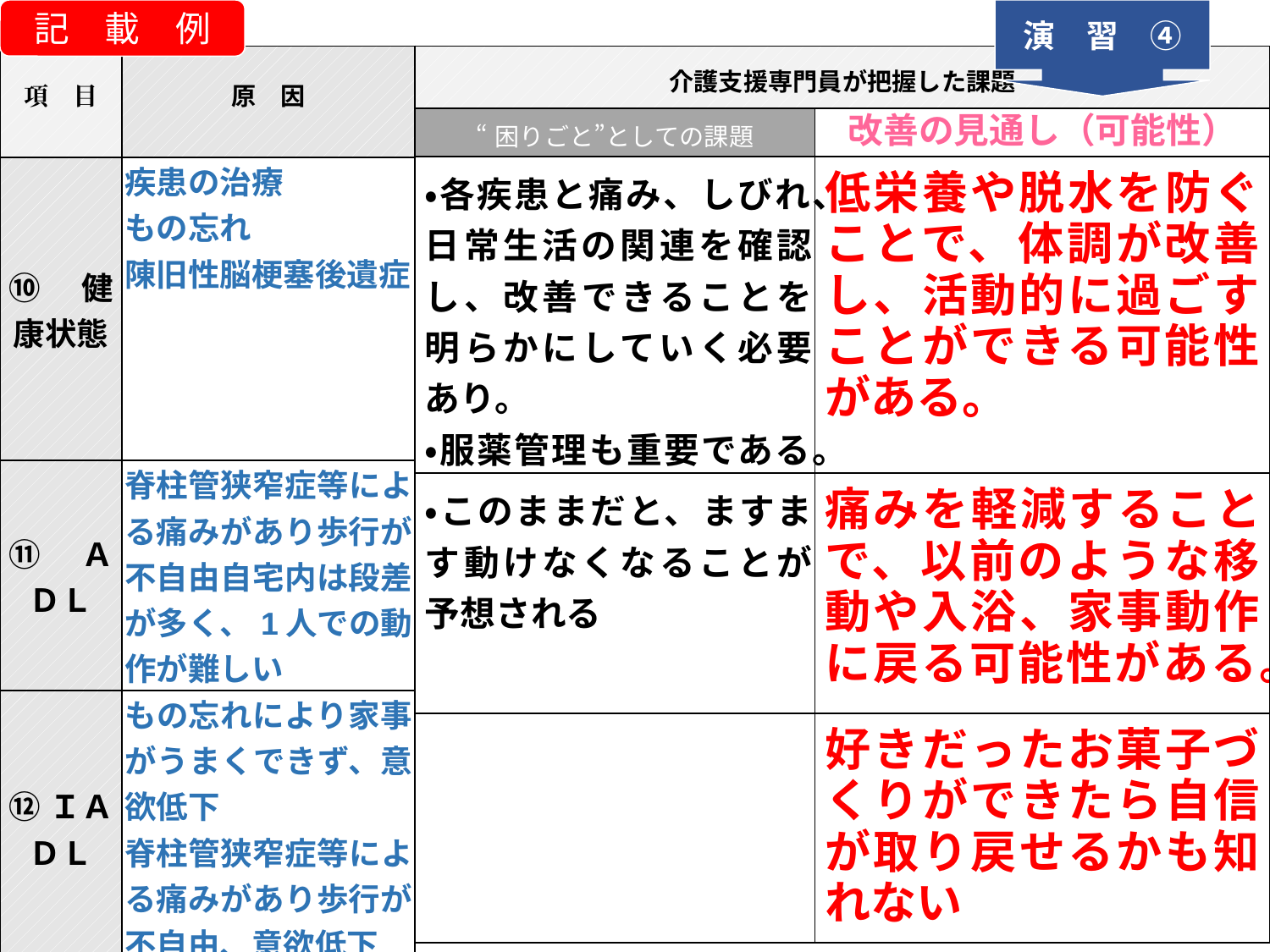

記　載　例
演　習　④
| 介護支援専門員が把握した課題 |  |
| --- | --- |
| “困りごと”としての課題 | 改善の見通し（可能性） |
| ・各疾患と痛み、しびれ、日常生活の関連を確認し、改善できることを明らかにしていく必要あり。 ・服薬管理も重要である。 | 低栄養や脱水を防ぐことで、体調が改善し、活動的に過ごすことができる可能性がある。 |
| ・このままだと、ますます動けなくなることが予想される | 痛みを軽減することで、以前のような移動や入浴、家事動作に戻る可能性がある。 |
|  | 好きだったお菓子づくりができたら自信が取り戻せるかも知れない |
| 項　目 | 原　因 |
| --- | --- |
| ⑩　健康状態 | 疾患の治療 もの忘れ 陳旧性脳梗塞後遺症 |
| ⑪　ＡＤＬ | 脊柱管狭窄症等による痛みがあり歩行が不自由自宅内は段差が多く、1人での動作が難しい |
| ⑫ＩＡＤＬ | もの忘れにより家事がうまくできず、意欲低下 脊柱管狭窄症等による痛みがあり歩行が不自由、意欲低下 |